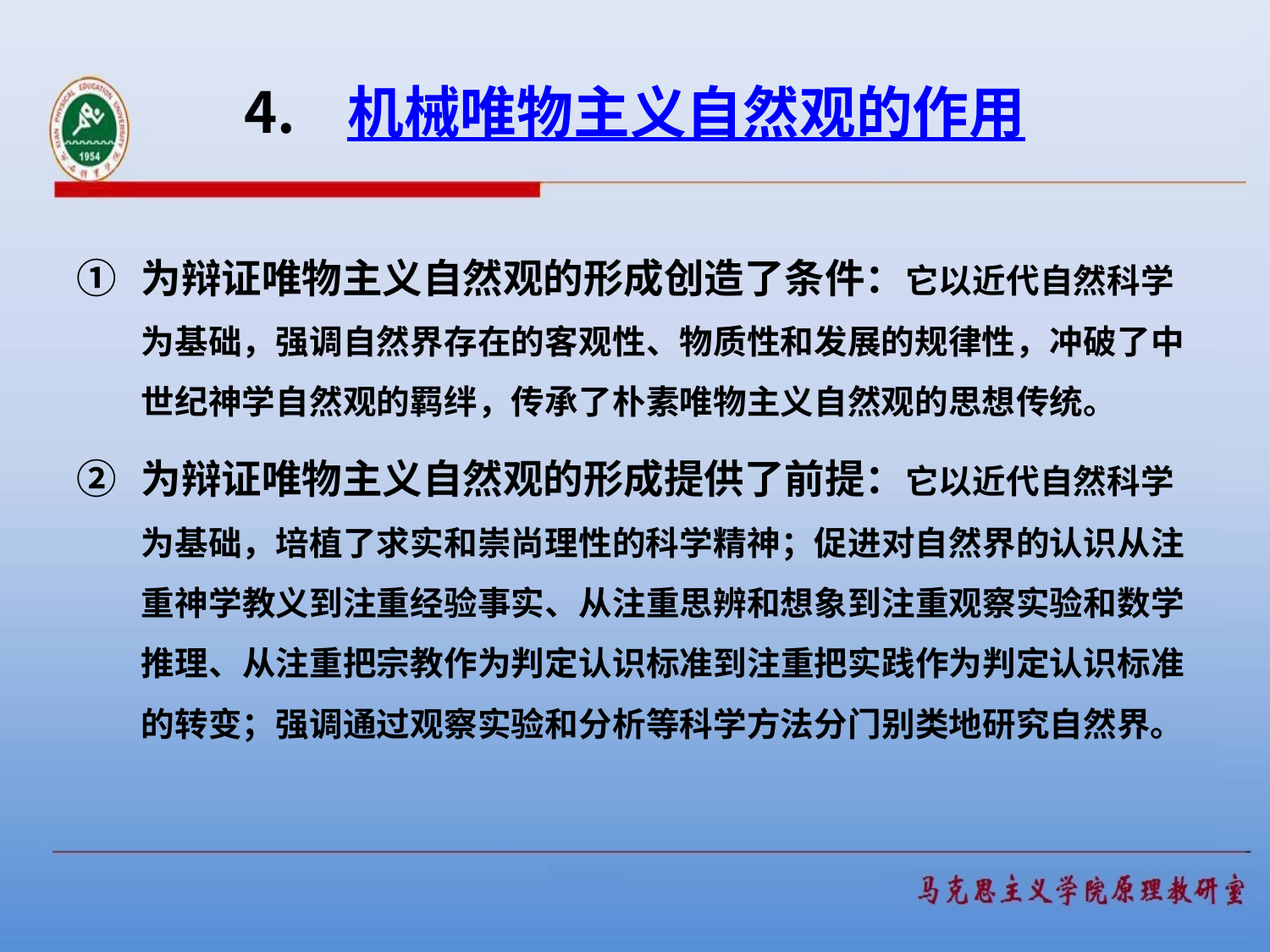

# 机械唯物主义自然观的作用
为辩证唯物主义自然观的形成创造了条件：它以近代自然科学为基础，强调自然界存在的客观性、物质性和发展的规律性，冲破了中世纪神学自然观的羁绊，传承了朴素唯物主义自然观的思想传统。
为辩证唯物主义自然观的形成提供了前提：它以近代自然科学为基础，培植了求实和崇尚理性的科学精神；促进对自然界的认识从注重神学教义到注重经验事实、从注重思辨和想象到注重观察实验和数学推理、从注重把宗教作为判定认识标准到注重把实践作为判定认识标准的转变；强调通过观察实验和分析等科学方法分门别类地研究自然界。